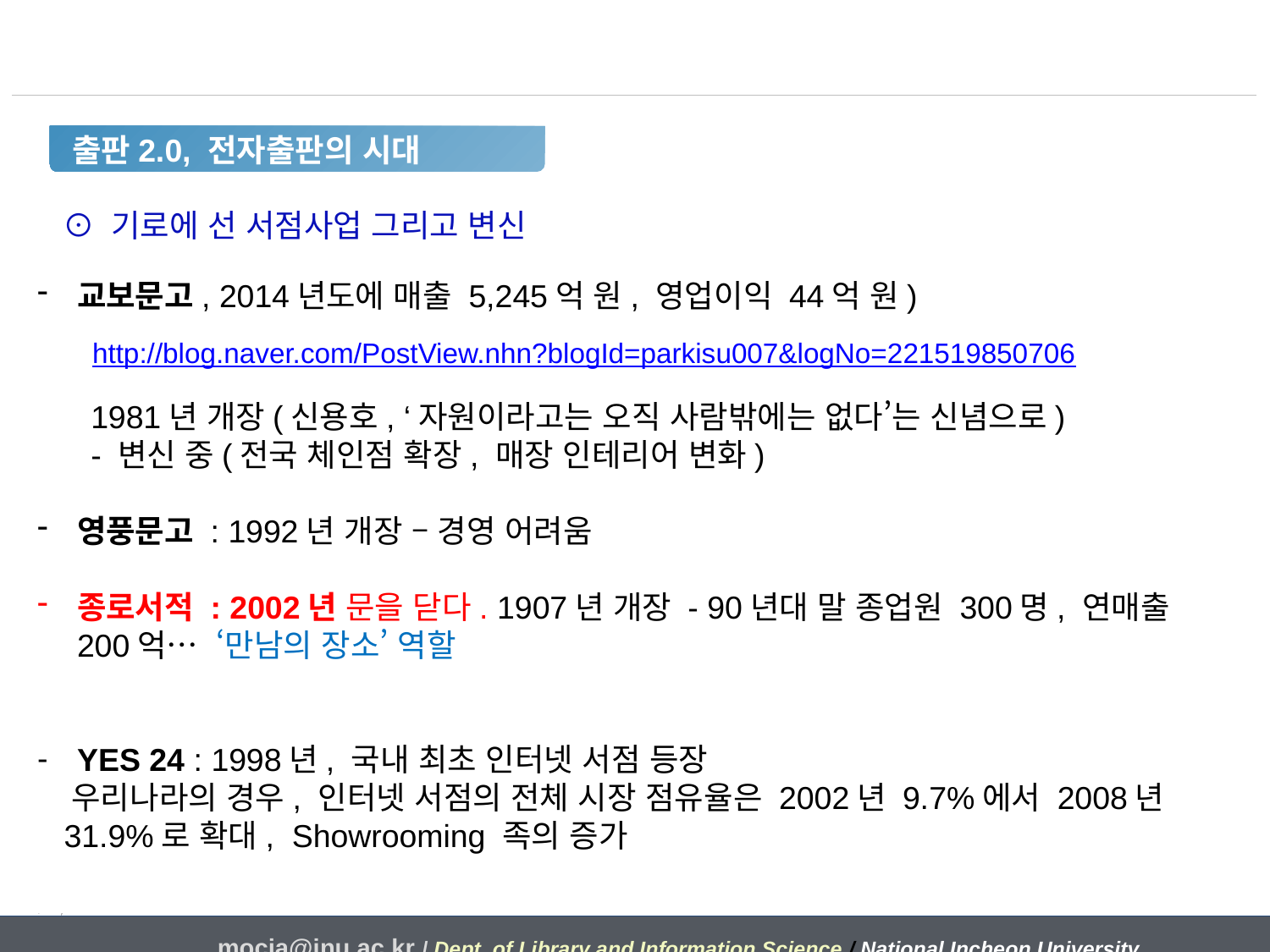

출판2.0, 전자출판의 시대
⊙ 기로에 선 서점사업 그리고 변신
교보문고, 2014년도에 매출 5,245억 원, 영업이익 44억 원)
    http://blog.naver.com/PostView.nhn?blogId=parkisu007&logNo=221519850706

      1981년 개장(신용호, ‘자원이라고는 오직 사람밖에는 없다’는 신념으로)
      - 변신 중(전국 체인점 확장, 매장 인테리어 변화)

영풍문고 : 1992년 개장 – 경영 어려움

종로서적 : 2002년 문을 닫다. 1907년 개장 - 90년대 말 종업원 300명, 연매출 200억…  ‘만남의 장소’ 역할

YES 24 : 1998년, 국내 최초 인터넷 서점 등장
   우리나라의 경우, 인터넷 서점의 전체 시장 점유율은 2002년 9.7%에서 2008년
   31.9%로 확대,  Showrooming 족의 증가

mocja@inu.ac.kr / Dept. of Library and Information Science / National Incheon University